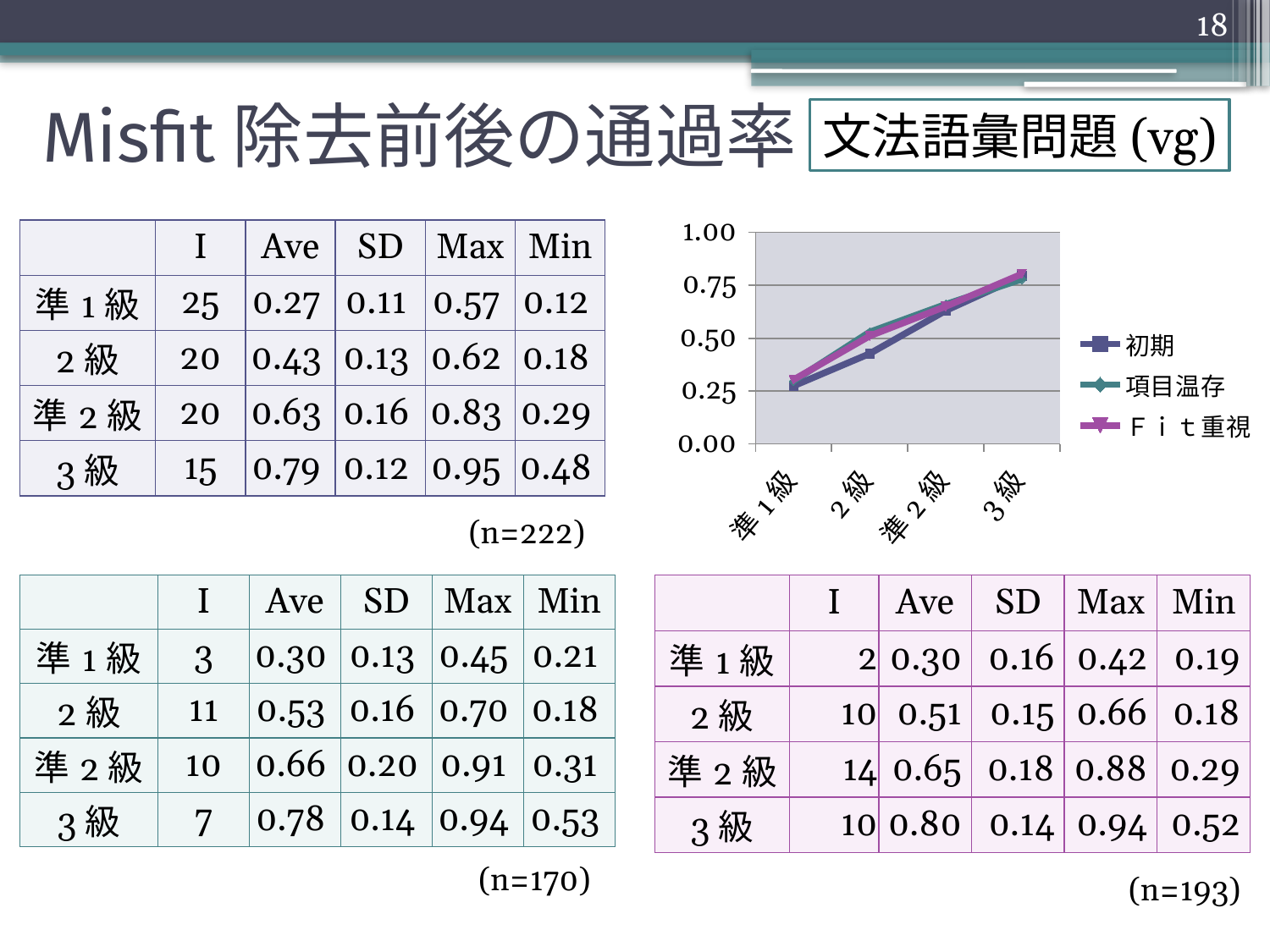

18
# Misfit除去前後の通過率
文法語彙問題(vg)

### Chart

| Category |  |  |  |
|---|---|---|---|
| 準1級  | 0.27423440000000004 | 0.2980400000000001 | 0.3041250000000003 |
| 2級  | 0.4270280000000004 | 0.5294127272727264 | 0.5108240000000006 |
| 準2級  | 0.630629500000001 | 0.660586 | 0.6505892857142858 |
| 3級  | 0.7942946666666667 | 0.7789885714285725 | 0.803608 |
|  | I | Ave | SD | Max | Min |
| --- | --- | --- | --- | --- | --- |
| 準1級 | 25 | 0.27 | 0.11 | 0.57 | 0.12 |
| 2級 | 20 | 0.43 | 0.13 | 0.62 | 0.18 |
| 準2級 | 20 | 0.63 | 0.16 | 0.83 | 0.29 |
| 3級 | 15 | 0.79 | 0.12 | 0.95 | 0.48 |
(n=222)
|  | I | Ave | SD | Max | Min |
| --- | --- | --- | --- | --- | --- |
| 準1級 | 3 | 0.30 | 0.13 | 0.45 | 0.21 |
| 2級 | 11 | 0.53 | 0.16 | 0.70 | 0.18 |
| 準2級 | 10 | 0.66 | 0.20 | 0.91 | 0.31 |
| 3級 | 7 | 0.78 | 0.14 | 0.94 | 0.53 |
|  | I | Ave | SD | Max | Min |
| --- | --- | --- | --- | --- | --- |
| 準1級 | 2 | 0.30 | 0.16 | 0.42 | 0.19 |
| 2級 | 10 | 0.51 | 0.15 | 0.66 | 0.18 |
| 準2級 | 14 | 0.65 | 0.18 | 0.88 | 0.29 |
| 3級 | 10 | 0.80 | 0.14 | 0.94 | 0.52 |
(n=170)
(n=193)